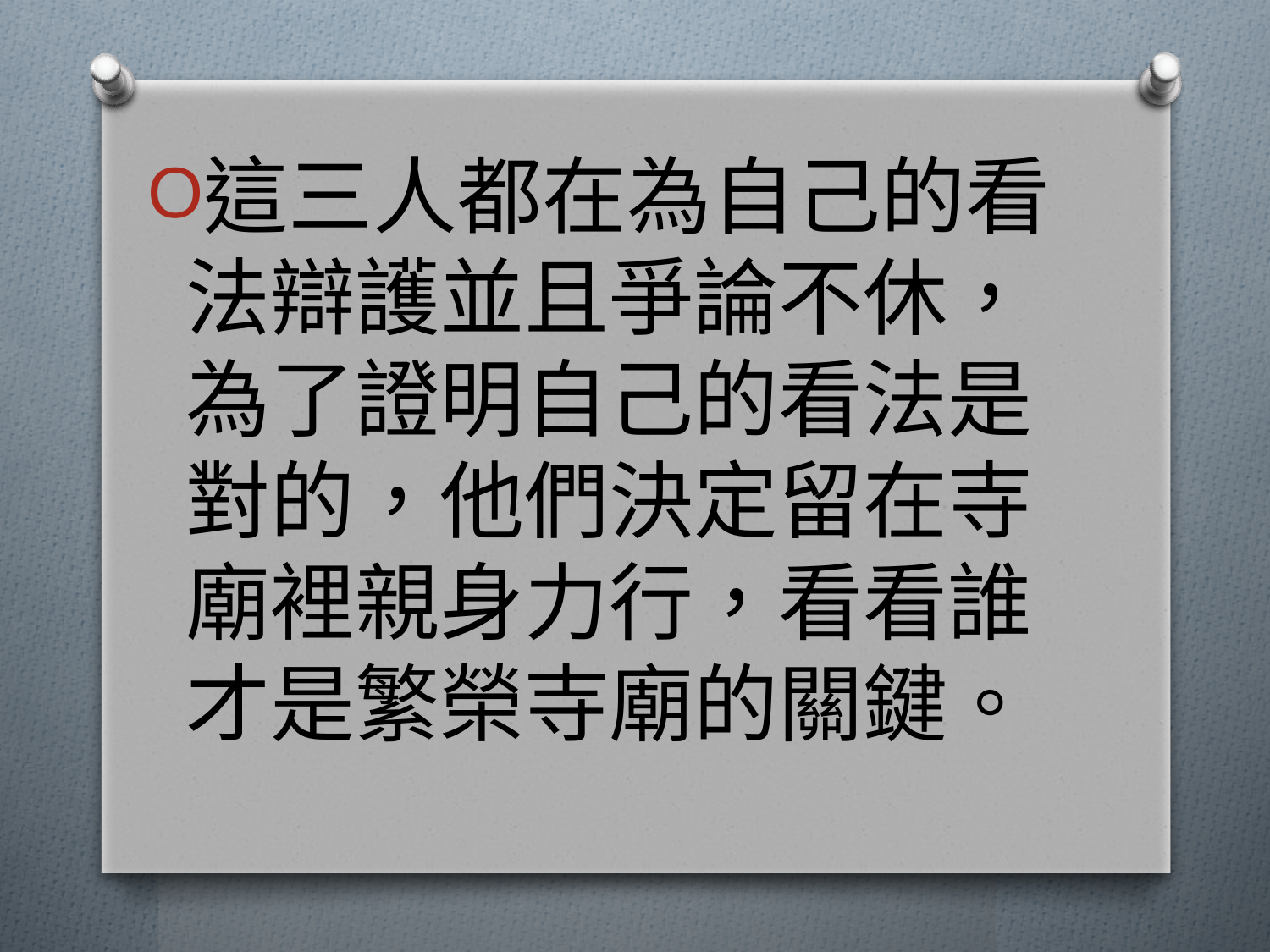

這三人都在為自己的看法辯護並且爭論不休，為了證明自己的看法是對的，他們決定留在寺廟裡親身力行，看看誰才是繁榮寺廟的關鍵。